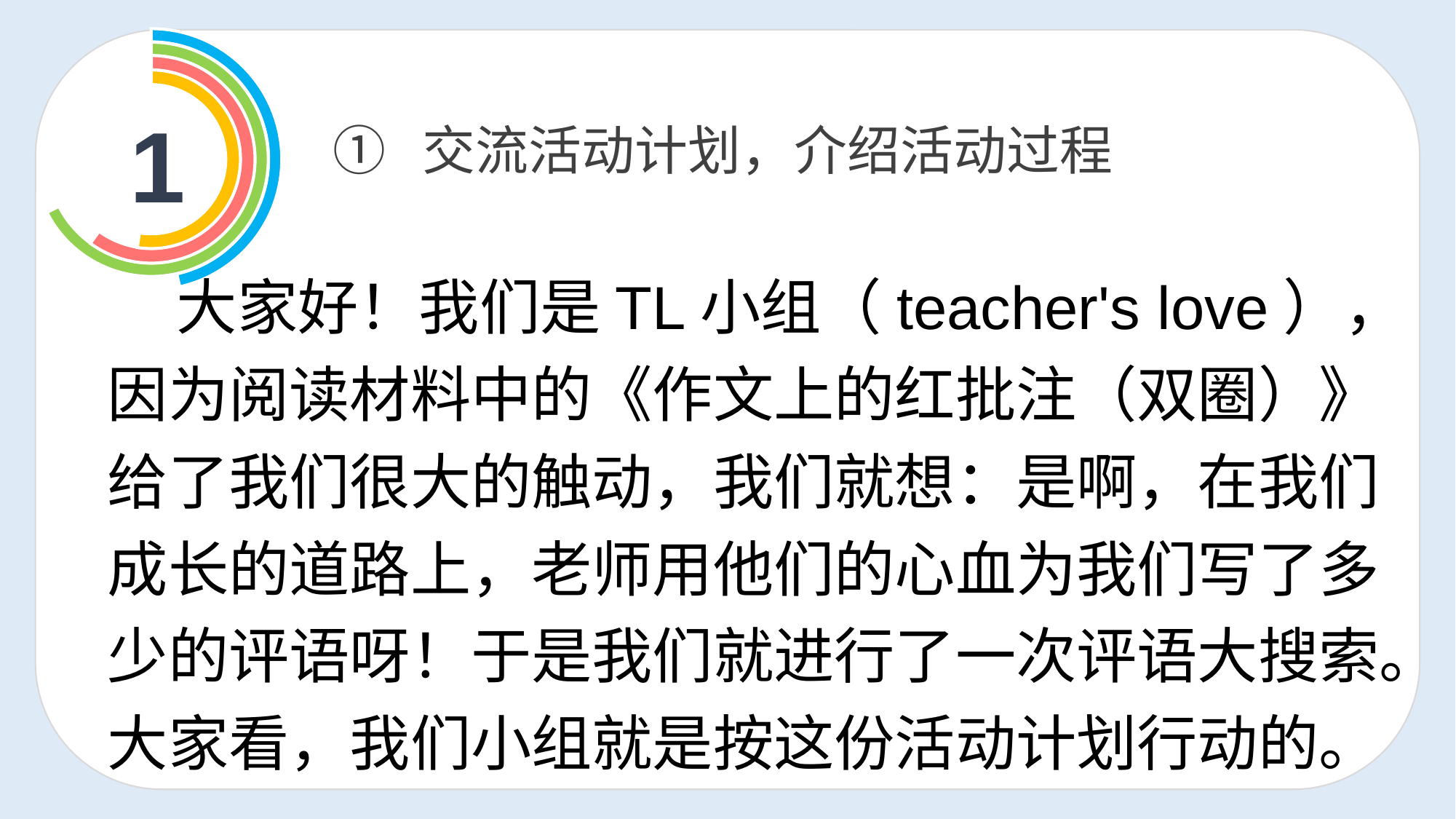

1

①  交流活动计划，介绍活动过程
    大家好！我们是TL小组（teacher's love），因为阅读材料中的《作文上的红批注（双圈）》给了我们很大的触动，我们就想：是啊，在我们成长的道路上，老师用他们的心血为我们写了多少的评语呀！于是我们就进行了一次评语大搜索。大家看，我们小组就是按这份活动计划行动的。